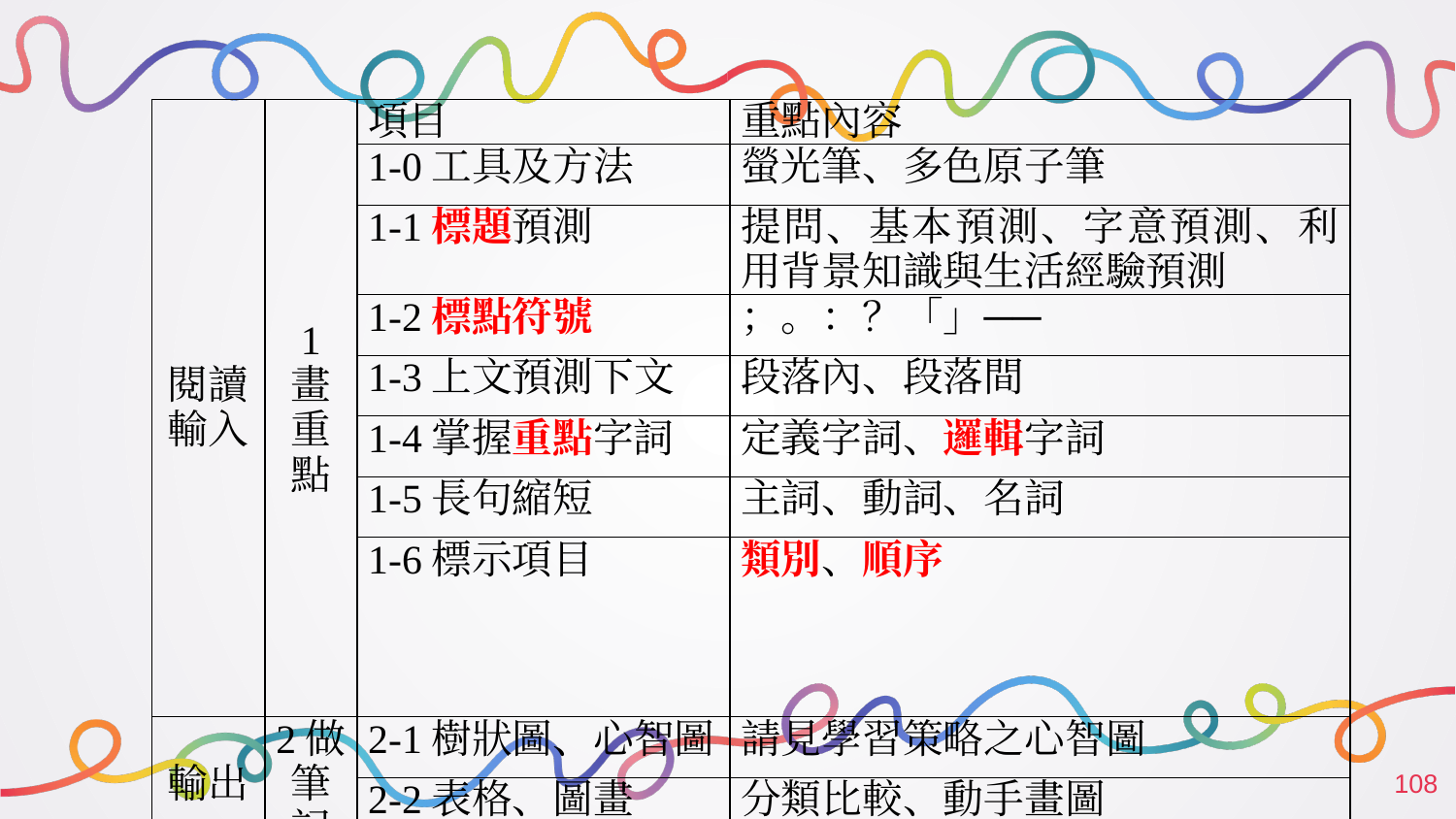

| 閱讀輸入 | 1 畫重點 | 項目 | 重點內容 |
| --- | --- | --- | --- |
|  |  | 1-0工具及方法 | 螢光筆、多色原子筆 |
|  |  | 1-1標題預測 | 提問、基本預測、字意預測、利用背景知識與生活經驗預測 |
|  |  | 1-2標點符號 | ；。：？「」── |
|  |  | 1-3上文預測下文 | 段落內、段落間 |
|  |  | 1-4掌握重點字詞 | 定義字詞、邏輯字詞 |
|  |  | 1-5長句縮短 | 主詞、動詞、名詞 |
|  |  | 1-6標示項目 | 類別、順序 |
| 輸出 | 2做筆記 | 2-1樹狀圖、心智圖 | 請見學習策略之心智圖 |
|  |  | 2-2表格、圖畫 | 分類比較、動手畫圖 |
108